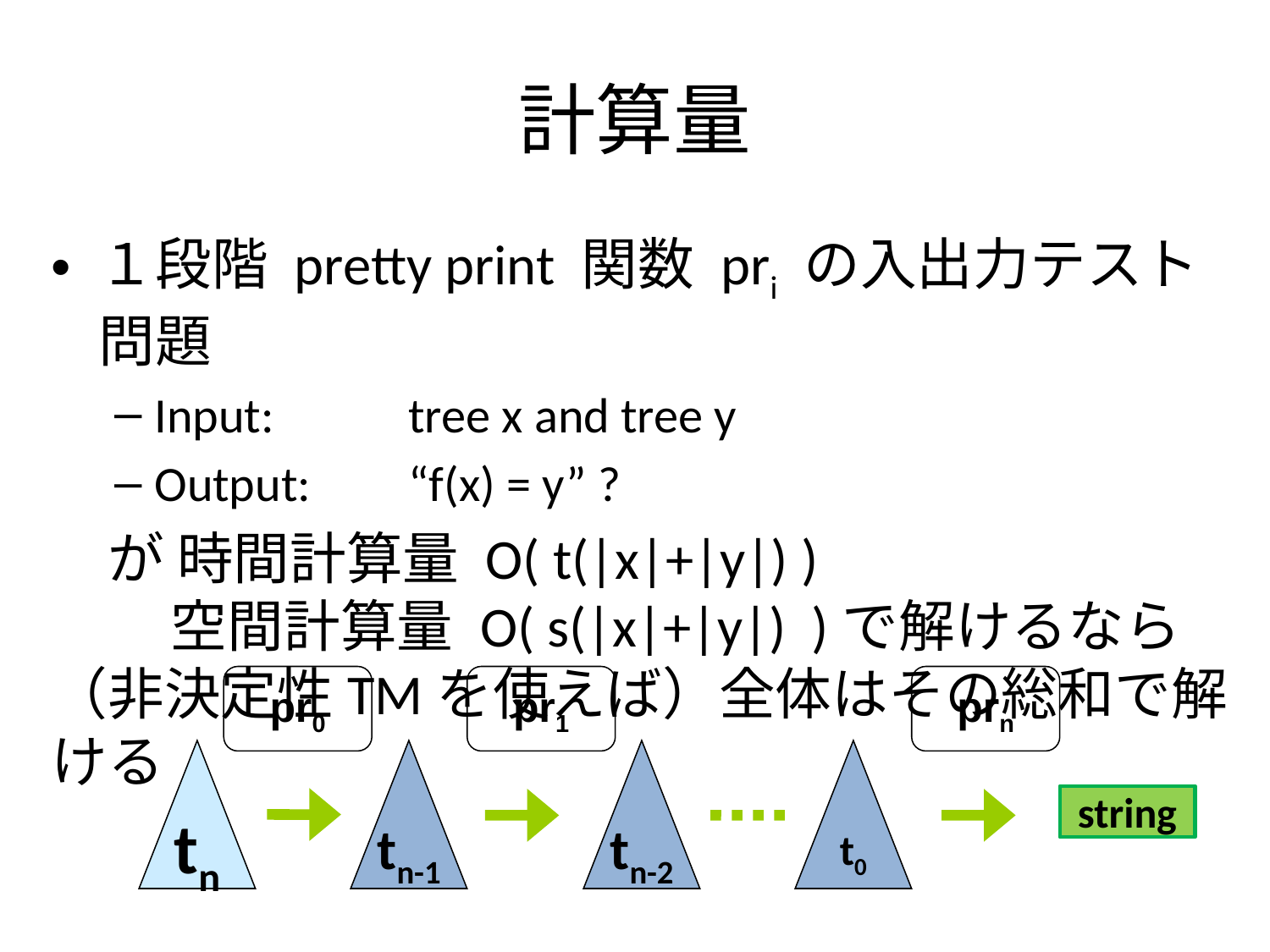

# 計算量
１段階 pretty print 関数 pri の入出力テスト問題
Input:		tree x and tree y
Output:	“f(x) = y” ?
　が 時間計算量 O( t(|x|+|y|) )
　     空間計算量 O( s(|x|+|y|)  )で解けるなら
（非決定性TMを使えば）全体はその総和で解ける
pr0
pr1
prn
tn
tn-1
tn-2
t0
string